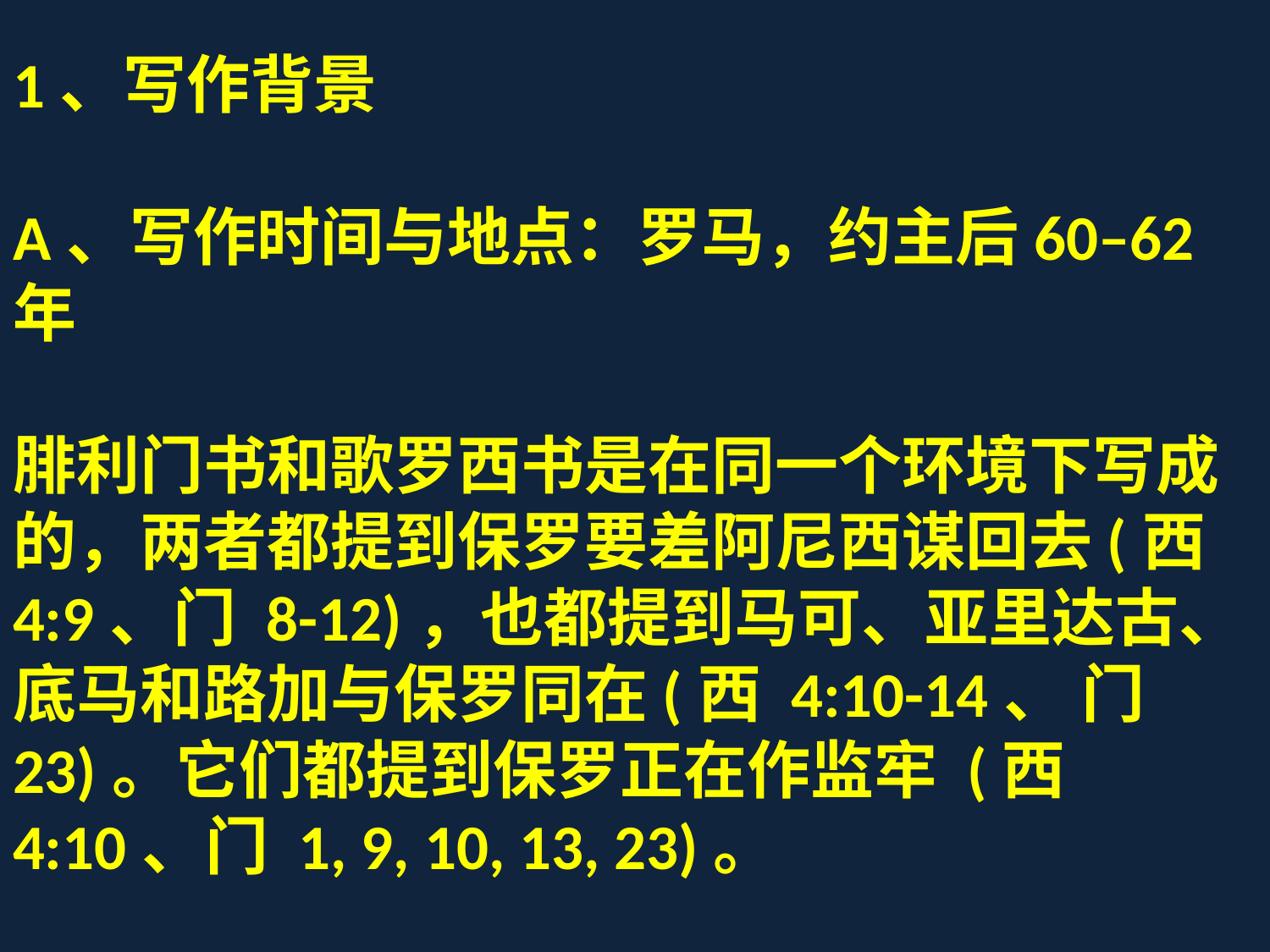

1、写作背景

A、写作时间与地点：罗马，约主后60–62年

腓利门书和歌罗西书是在同一个环境下写成的，两者都提到保罗要差阿尼西谋回去(西 4:9、门 8-12)，也都提到马可、亚里达古、底马和路加与保罗同在(西 4:10-14、 门 23)。它们都提到保罗正在作监牢 (西 4:10、门 1, 9, 10, 13, 23)。